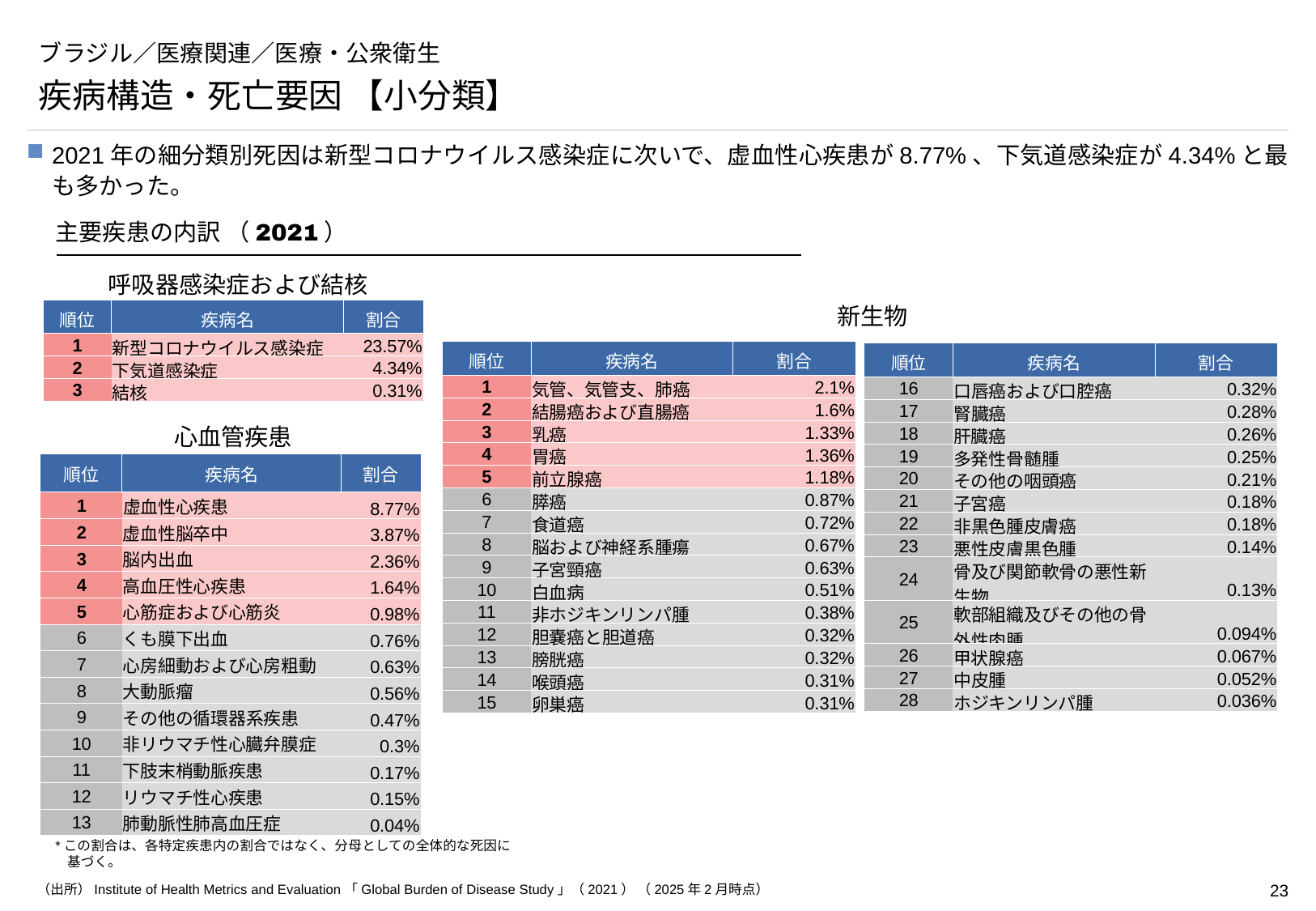

# ブラジル／医療関連／医療・公衆衛生
疾病構造・死亡要因 【小分類】
2021年の細分類別死因は新型コロナウイルス感染症に次いで、虚血性心疾患が8.77%、下気道感染症が4.34%と最も多かった。
主要疾患の内訳 （2021）
呼吸器感染症および結核
| 順位 | 疾病名 | 割合 |
| --- | --- | --- |
| 1 | 新型コロナウイルス感染症 | 23.57% |
| 2 | 下気道感染症 | 4.34% |
| 3 | 結核 | 0.31% |
新生物
| 順位 | 疾病名 | 割合 |
| --- | --- | --- |
| 1 | 気管、気管支、肺癌 | 2.1% |
| 2 | 結腸癌および直腸癌 | 1.6% |
| 3 | 乳癌 | 1.33% |
| 4 | 胃癌 | 1.36% |
| 5 | 前立腺癌 | 1.18% |
| 6 | 膵癌 | 0.87% |
| 7 | 食道癌 | 0.72% |
| 8 | 脳および神経系腫瘍 | 0.67% |
| 9 | 子宮頸癌 | 0.63% |
| 10 | 白血病 | 0.51% |
| 11 | 非ホジキンリンパ腫 | 0.38% |
| 12 | 胆嚢癌と胆道癌 | 0.32% |
| 13 | 膀胱癌 | 0.32% |
| 14 | 喉頭癌 | 0.31% |
| 15 | 卵巣癌 | 0.31% |
| 順位 | 疾病名 | 割合 |
| --- | --- | --- |
| 16 | 口唇癌および口腔癌 | 0.32% |
| 17 | 腎臓癌 | 0.28% |
| 18 | 肝臓癌 | 0.26% |
| 19 | 多発性骨髄腫 | 0.25% |
| 20 | その他の咽頭癌 | 0.21% |
| 21 | 子宮癌 | 0.18% |
| 22 | 非黒色腫皮膚癌 | 0.18% |
| 23 | 悪性皮膚黒色腫 | 0.14% |
| 24 | 骨及び関節軟骨の悪性新生物 | 0.13% |
| 25 | 軟部組織及びその他の骨外性肉腫 | 0.094% |
| 26 | 甲状腺癌 | 0.067% |
| 27 | 中皮腫 | 0.052% |
| 28 | ホジキンリンパ腫 | 0.036% |
心血管疾患
| 順位 | 疾病名 | 割合 |
| --- | --- | --- |
| 1 | 虚血性心疾患 | 8.77% |
| 2 | 虚血性脳卒中 | 3.87% |
| 3 | 脳内出血 | 2.36% |
| 4 | 高血圧性心疾患 | 1.64% |
| 5 | 心筋症および心筋炎 | 0.98% |
| 6 | くも膜下出血 | 0.76% |
| 7 | 心房細動および心房粗動 | 0.63% |
| 8 | 大動脈瘤 | 0.56% |
| 9 | その他の循環器系疾患 | 0.47% |
| 10 | 非リウマチ性心臓弁膜症 | 0.3% |
| 11 | 下肢末梢動脈疾患 | 0.17% |
| 12 | リウマチ性心疾患 | 0.15% |
| 13 | 肺動脈性肺高血圧症 | 0.04% |
*この割合は、各特定疾患内の割合ではなく、分母としての全体的な死因に基づく。
（出所）Institute of Health Metrics and Evaluation「Global Burden of Disease Study」（2021） （2025年2月時点）